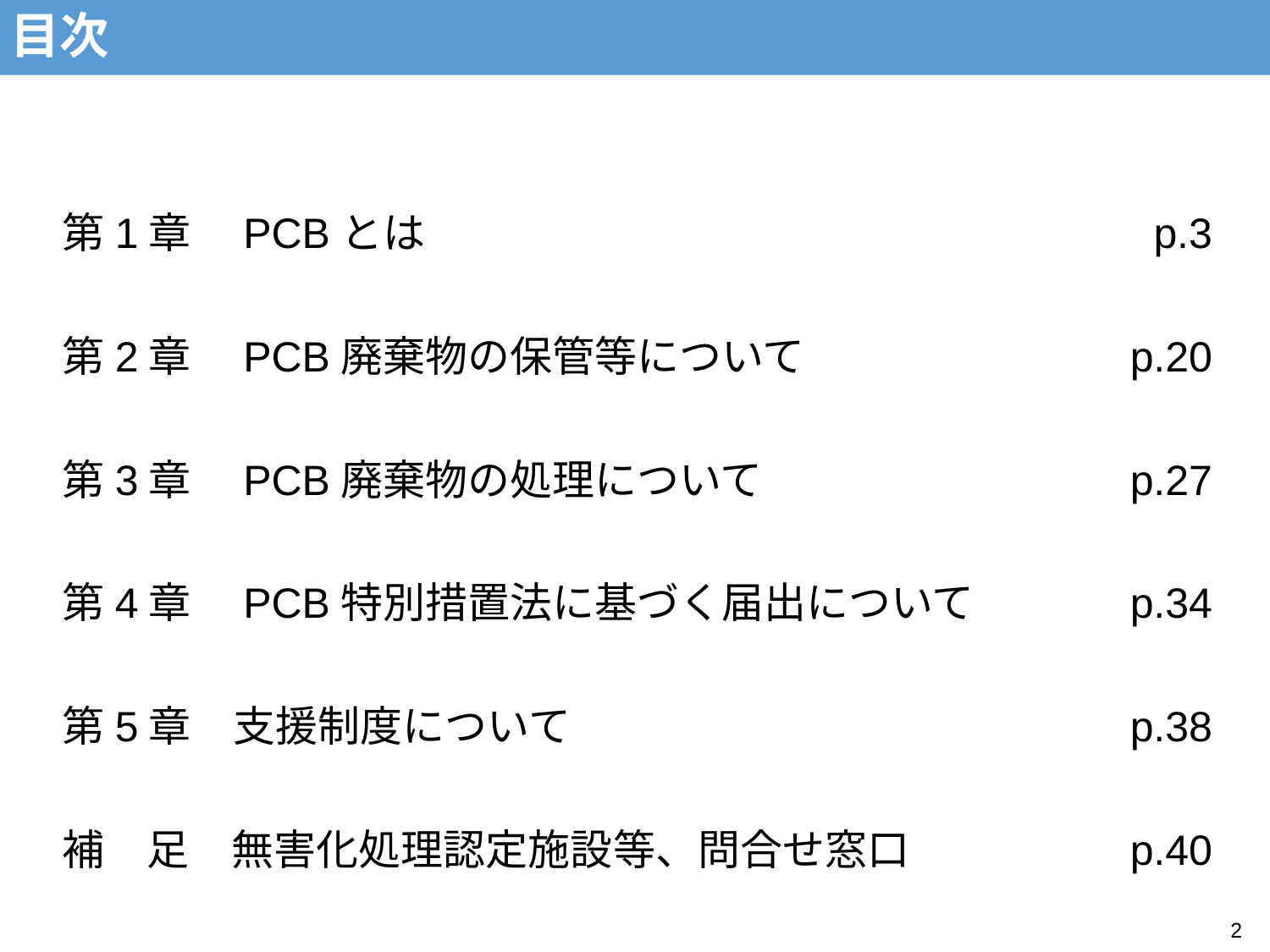

# 目次
第1章　PCBとは	p.3
第2章　PCB廃棄物の保管等について	p.20
第3章　PCB廃棄物の処理について	p.27
第4章　PCB特別措置法に基づく届出について	p.34
第5章　支援制度について	p.38
補　足　無害化処理認定施設等、問合せ窓口	p.40
2